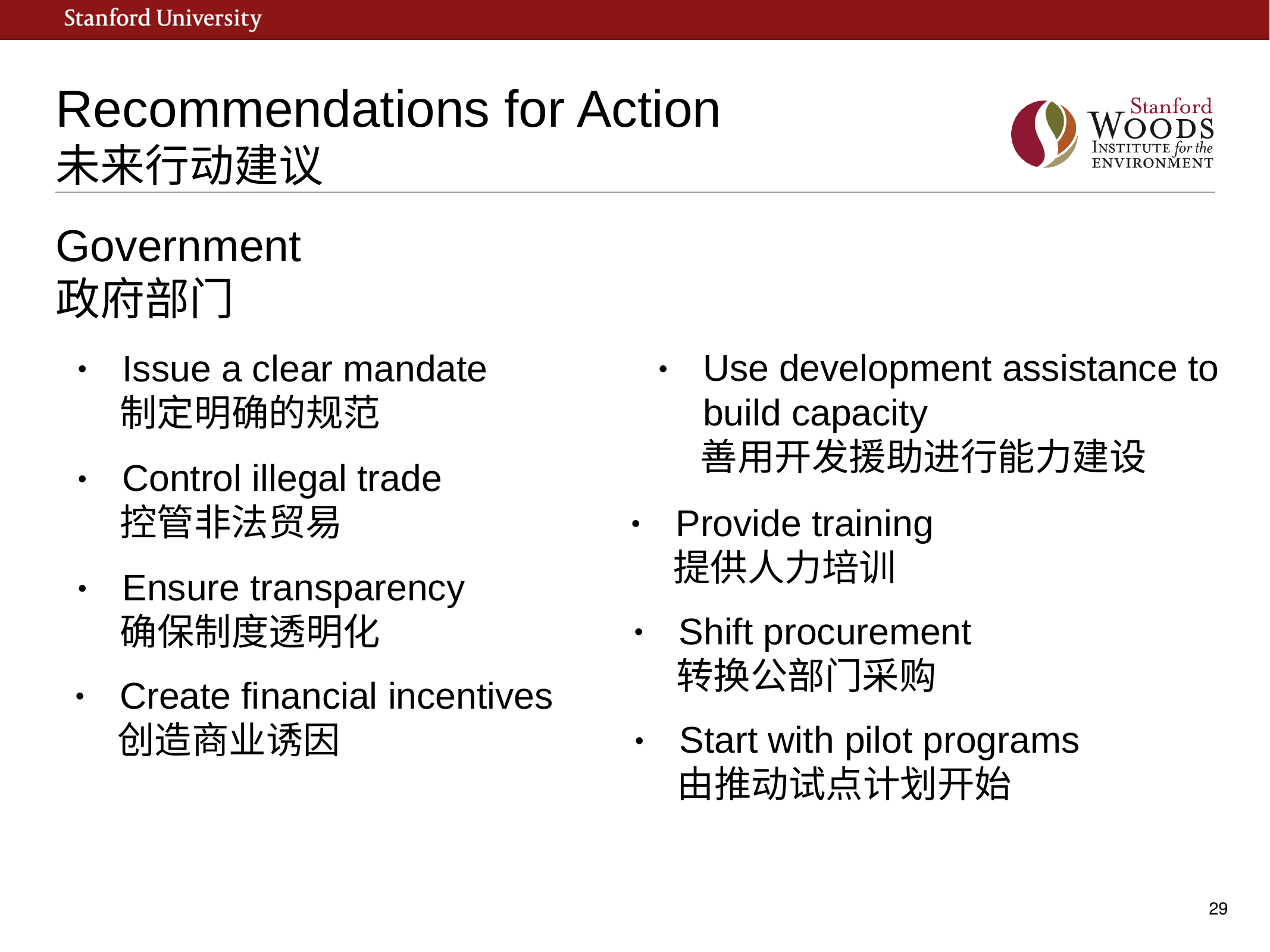

# Recommendations for Action
未来行动建议
Government
政府部门
Use development assistance to build capacity
    善用开发援助进行能力建设
Issue a clear mandate
    制定明确的规范
Control illegal trade
    控管非法贸易
Provide training
    提供人力培训
Ensure transparency
    确保制度透明化
Shift procurement
    转换公部门采购
Create financial incentives
    创造商业诱因
Start with pilot programs
    由推动试点计划开始
29